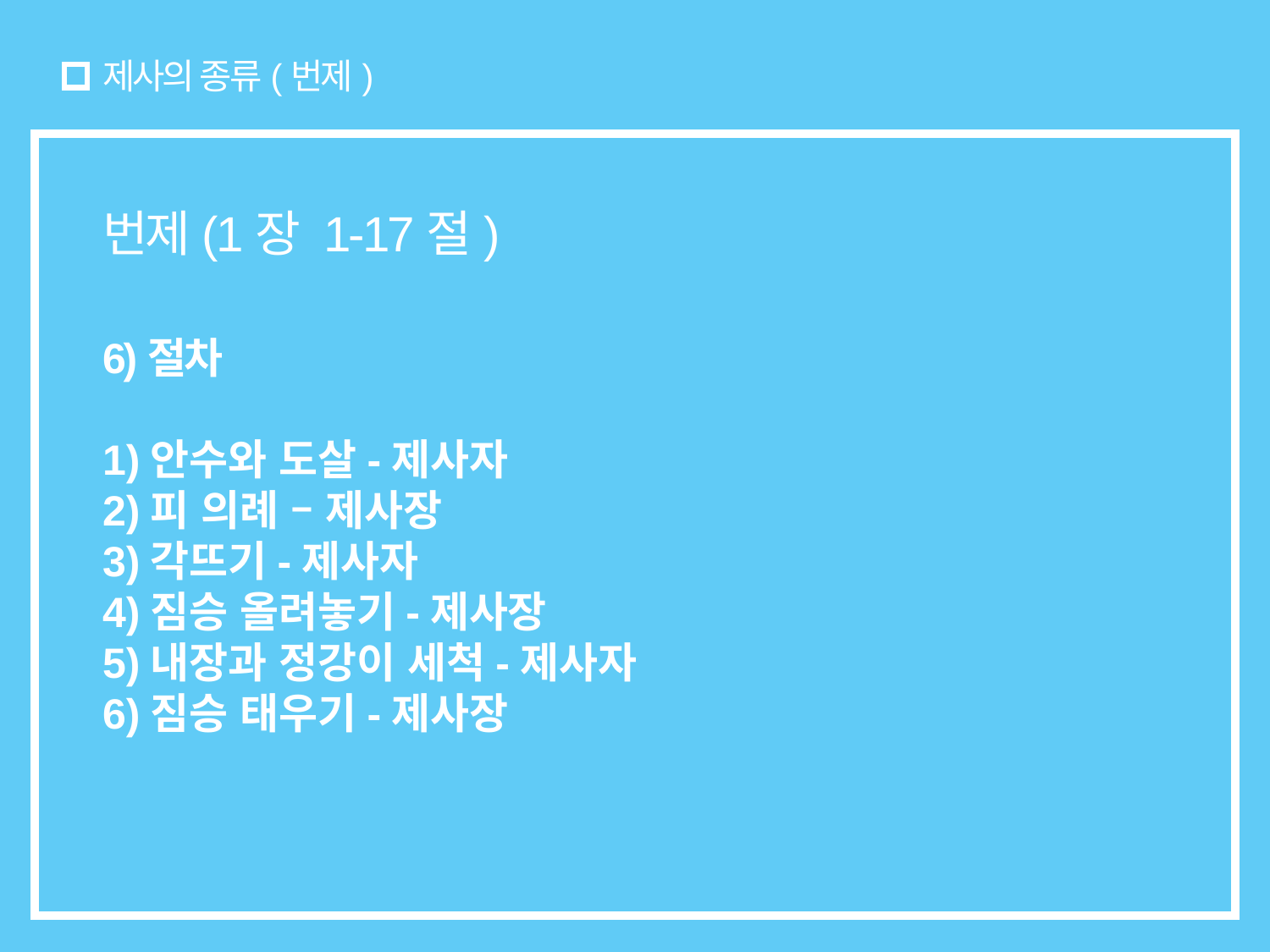

# 제사의 종류(번제)

번제(1장 1-17절)
6)절차

1)안수와 도살-제사자
2)피 의례 – 제사장
3)각뜨기-제사자
4)짐승 올려놓기-제사장
5)내장과 정강이 세척-제사자
6)짐승 태우기-제사장